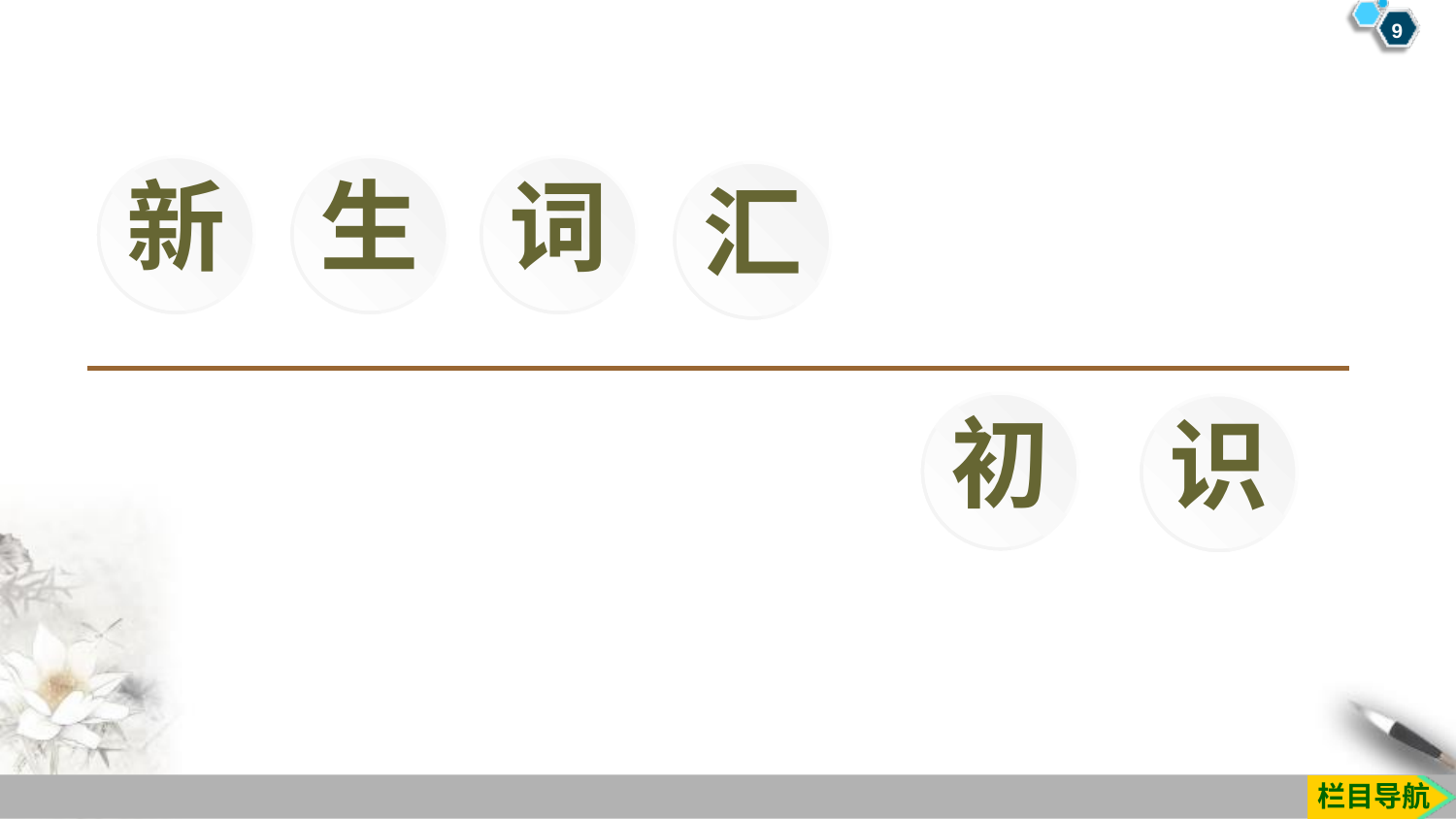

9

新

生

词

汇

初

识